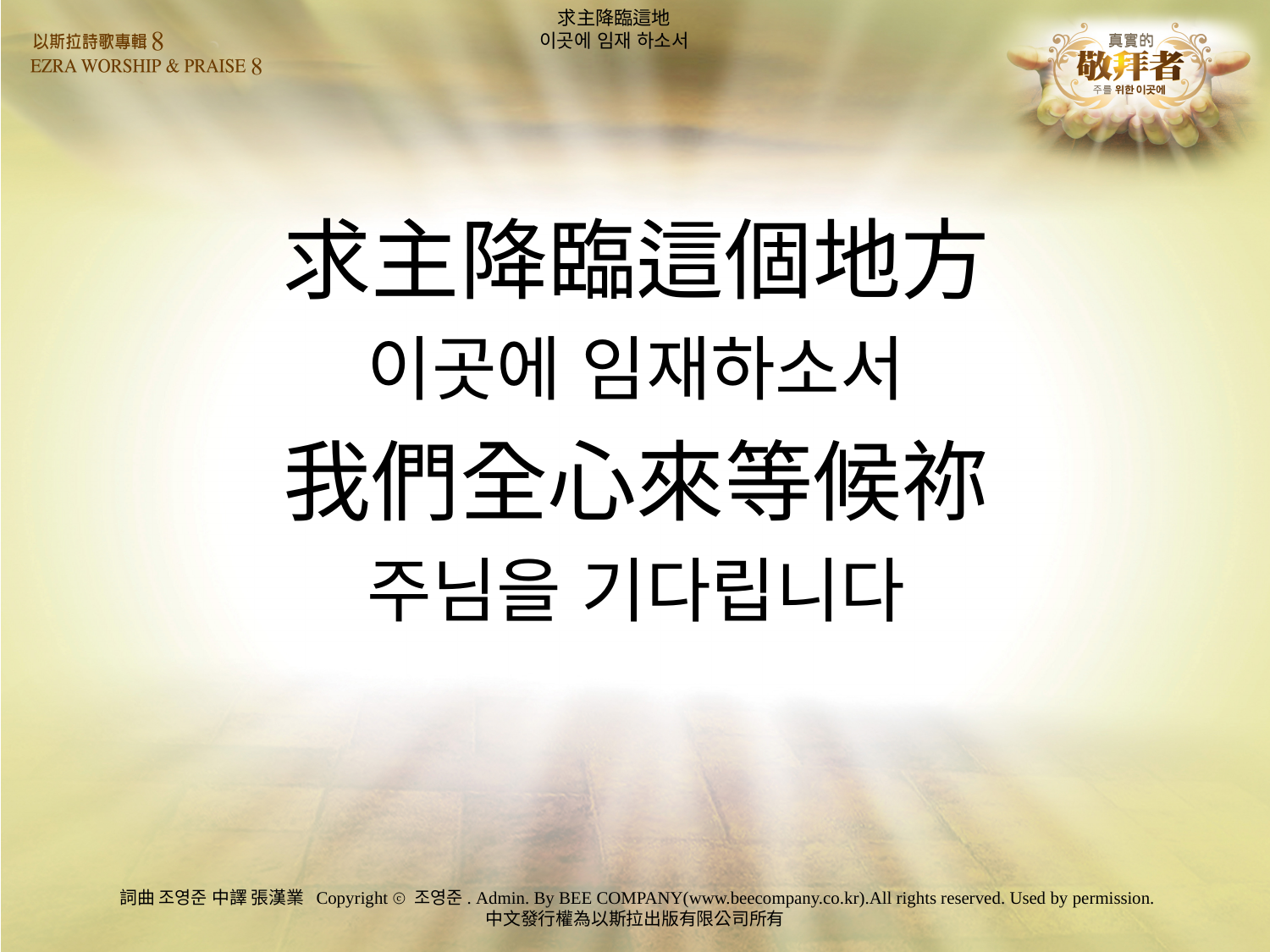

# 求主降臨這地 이곳에 임재 하소서
求主降臨這個地方
이곳에 임재하소서
我們全心來等候祢
주님을 기다립니다
詞曲 조영준 中譯 張漢業  Copyright ⓒ 조영준. Admin. By BEE COMPANY(www.beecompany.co.kr).All rights reserved. Used by permission.
中文發行權為以斯拉出版有限公司所有